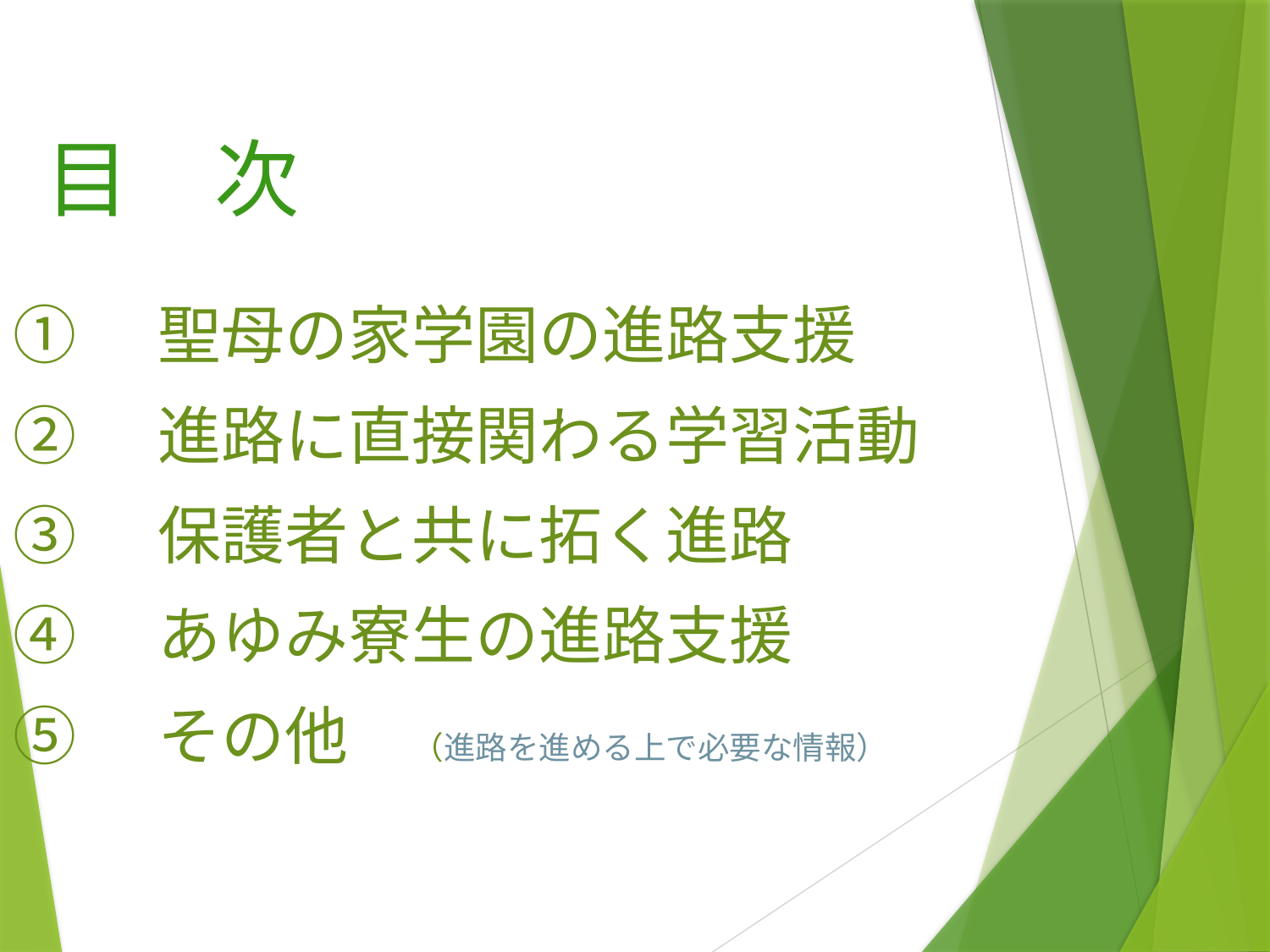

目　次
①　聖母の家学園の進路支援
②　進路に直接関わる学習活動
③　保護者と共に拓く進路
④　あゆみ寮生の進路支援
⑤　その他　（進路を進める上で必要な情報）